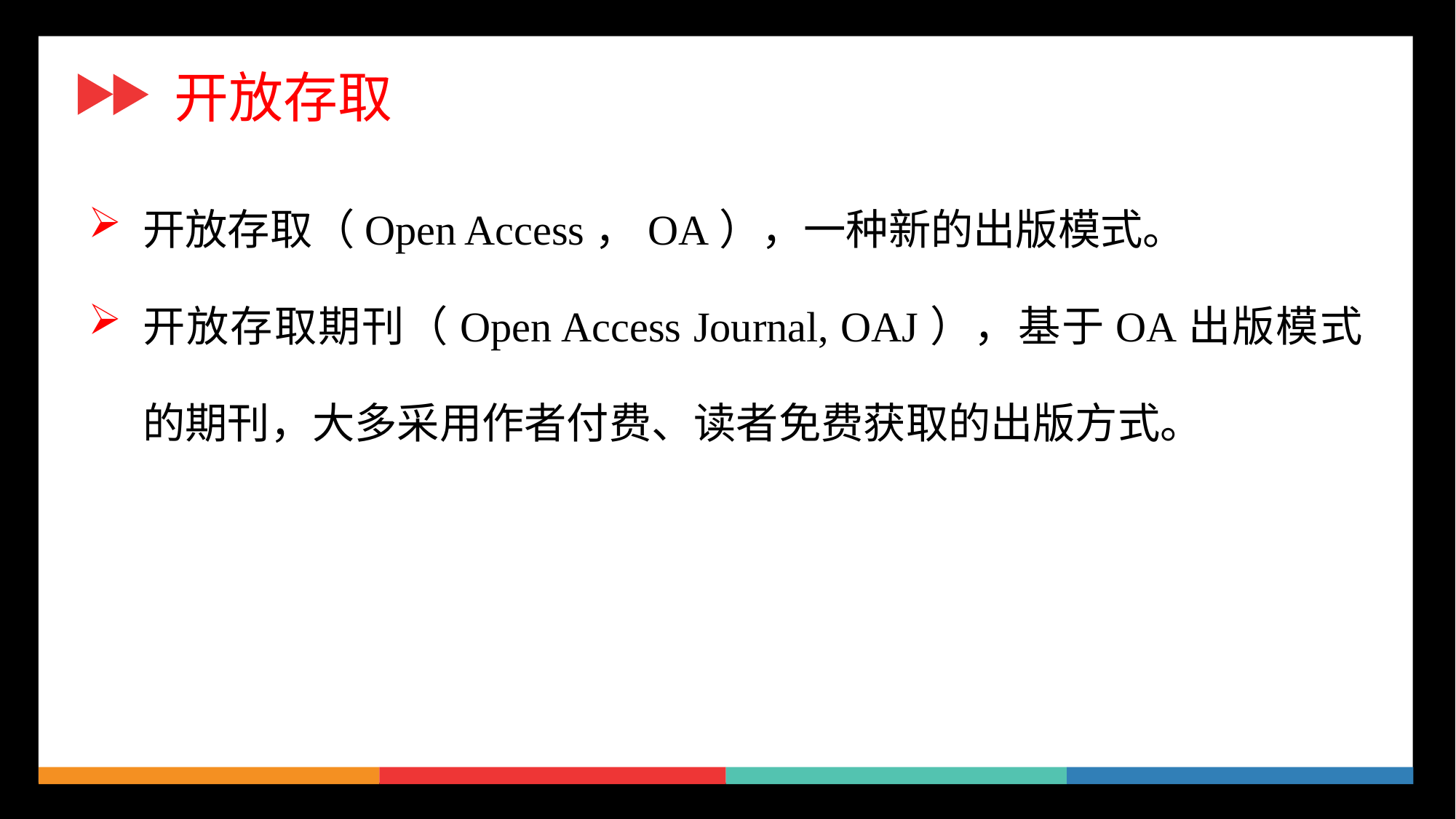

开放存取

开放存取（Open Access，OA），一种新的出版模式。
开放存取期刊（Open Access Journal, OAJ），基于OA出版模式的期刊，大多采用作者付费、读者免费获取的出版方式。